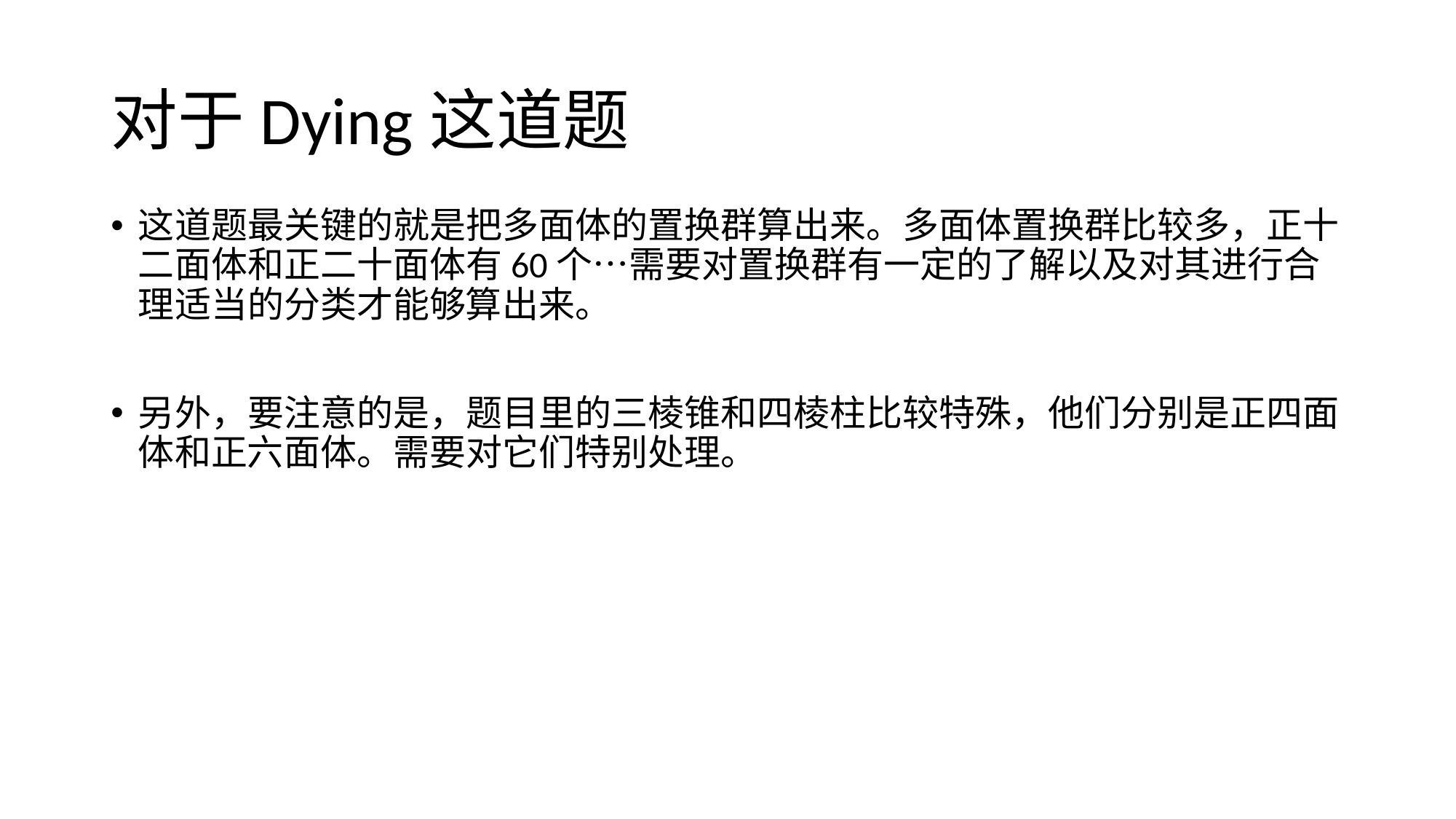

# 对于Dying这道题
这道题最关键的就是把多面体的置换群算出来。多面体置换群比较多，正十二面体和正二十面体有60个…需要对置换群有一定的了解以及对其进行合理适当的分类才能够算出来。

另外，要注意的是，题目里的三棱锥和四棱柱比较特殊，他们分别是正四面体和正六面体。需要对它们特别处理。